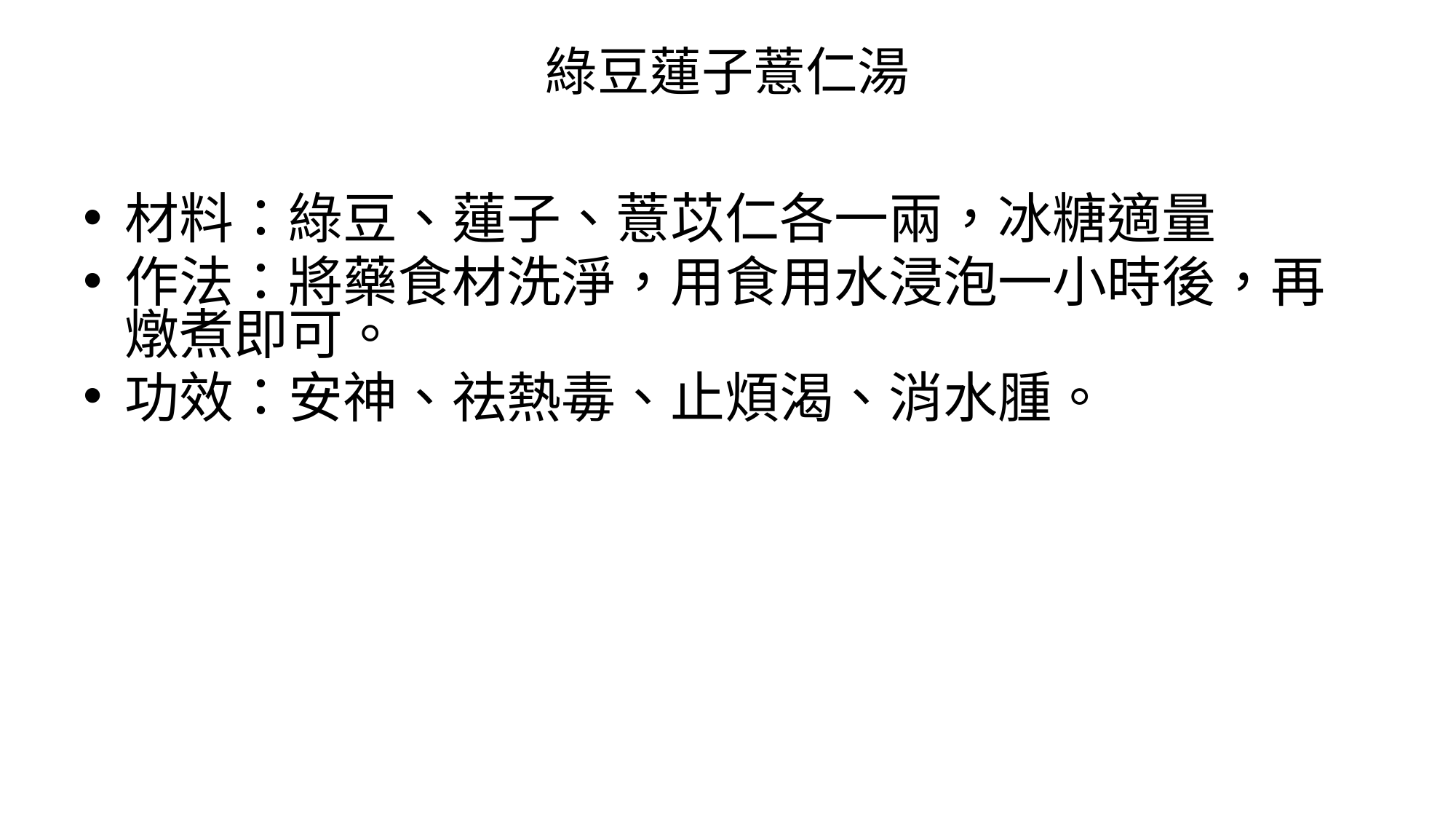

# 綠豆蓮子薏仁湯
材料：綠豆、蓮子、薏苡仁各一兩，冰糖適量
作法：將藥食材洗淨，用食用水浸泡一小時後，再燉煮即可。
功效：安神、祛熱毒、止煩渴、消水腫。